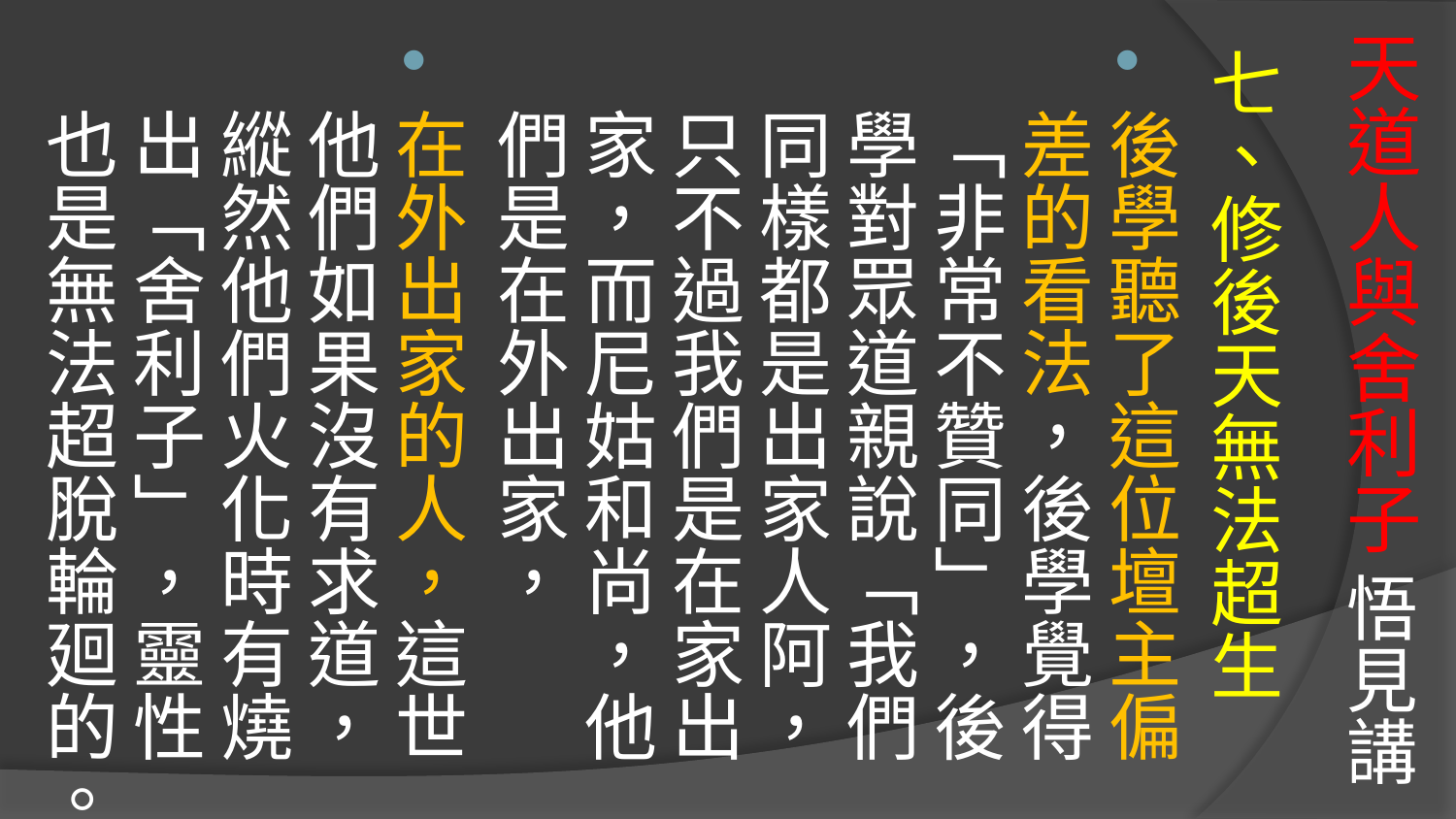

# 天道人與舍利子 悟見講
七、修後天無法超生
後學聽了這位壇主偏差的看法，後學覺得「非常不贊同」，後學對眾道親說「我們同樣都是出家人阿，只不過我們是在家出家，而尼姑和尚，他們是在外出家，
在外出家的人，這世他們如果沒有求道，縱然他們火化時有燒出「舍利子」，靈性也是無法超脫輪廻的。